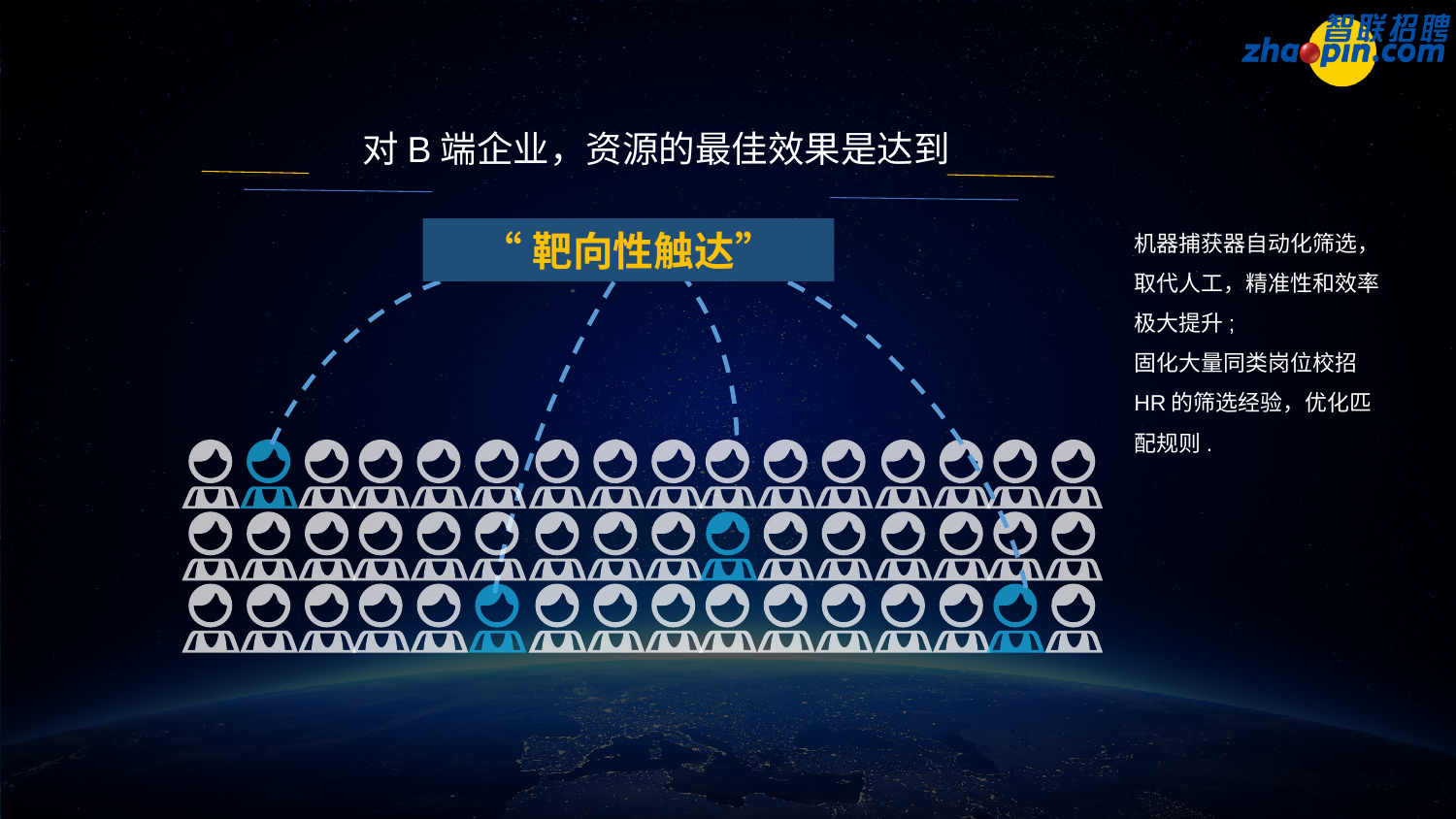

对B端企业，资源的最佳效果是达到
机器捕获器自动化筛选，取代人工，精准性和效率极大提升;
固化大量同类岗位校招HR的筛选经验，优化匹配规则.
“靶向性触达”